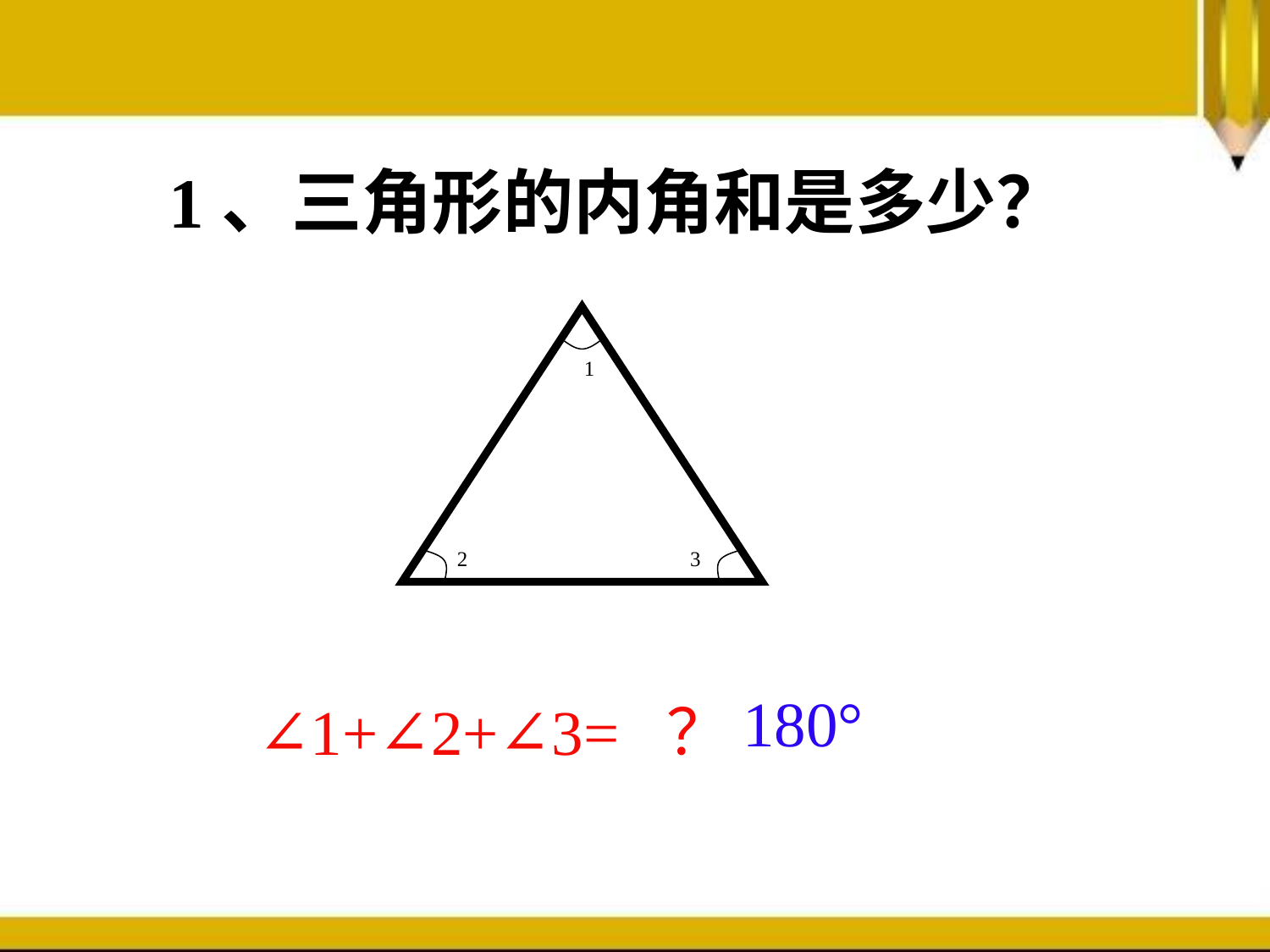

1、三角形的内角和是多少？

1
2

3

180°
∠1+∠2+∠3=  ？